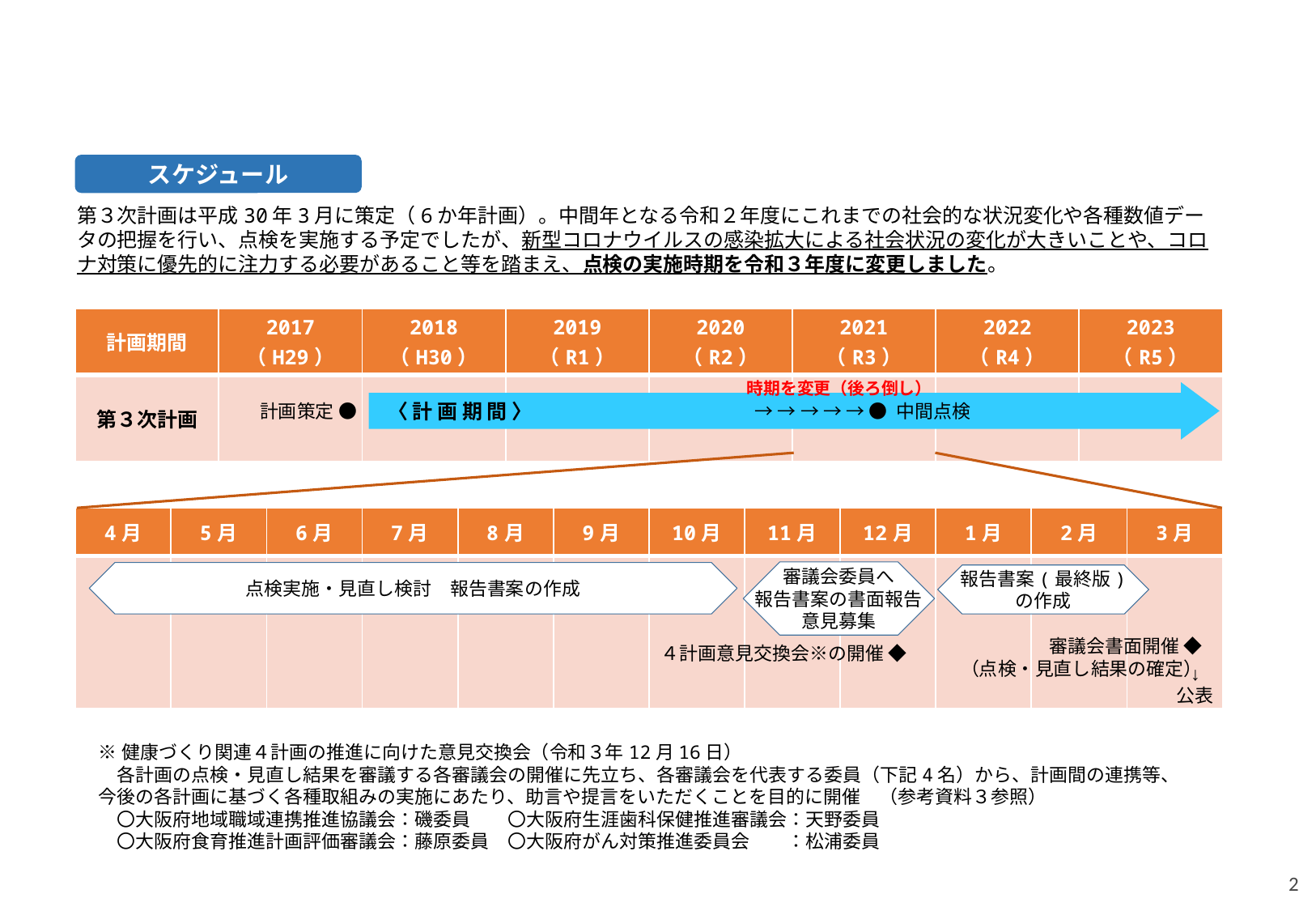

スケジュール
第３次計画は平成30年3月に策定（6か年計画）。中間年となる令和２年度にこれまでの社会的な状況変化や各種数値データの把握を行い、点検を実施する予定でしたが、新型コロナウイルスの感染拡大による社会状況の変化が大きいことや、コロナ対策に優先的に注力する必要があること等を踏まえ、点検の実施時期を令和３年度に変更しました。
| 計画期間 | 2017 （H29） | 2018 （H30） | 2019 （R1） | 2020 （R2） | 2021 （R3） | 2022 （R4） | 2023 （R5） |
| --- | --- | --- | --- | --- | --- | --- | --- |
| 第３次計画 |  |  |  |  |  |  |  |
時期を変更（後ろ倒し）
 〈 計 画 期 間 〉
計画策定 ●
→ → → → → ● 中間点検
| 4月 | 5月 | 6月 | 7月 | 8月 | 9月 | 10月 | 11月 | 12月 | 1月 | 2月 | 3月 |
| --- | --- | --- | --- | --- | --- | --- | --- | --- | --- | --- | --- |
|  |  |  |  |  |  |  |  |  |  |  |  |
審議会委員へ
報告書案の書面報告
意見募集
点検実施・見直し検討　報告書案の作成
報告書案(最終版)
の作成
審議会書面開催 ◆
（点検・見直し結果の確定）
４計画意見交換会※の開催 ◆
↓
公表
※健康づくり関連４計画の推進に向けた意見交換会（令和３年12月16日）
　各計画の点検・見直し結果を審議する各審議会の開催に先立ち、各審議会を代表する委員（下記4名）から、計画間の連携等、今後の各計画に基づく各種取組みの実施にあたり、助言や提言をいただくことを目的に開催　（参考資料３参照）
　〇大阪府地域職域連携推進協議会：磯委員　　〇大阪府生涯歯科保健推進審議会：天野委員
　〇大阪府食育推進計画評価審議会：藤原委員　〇大阪府がん対策推進委員会　　：松浦委員
2